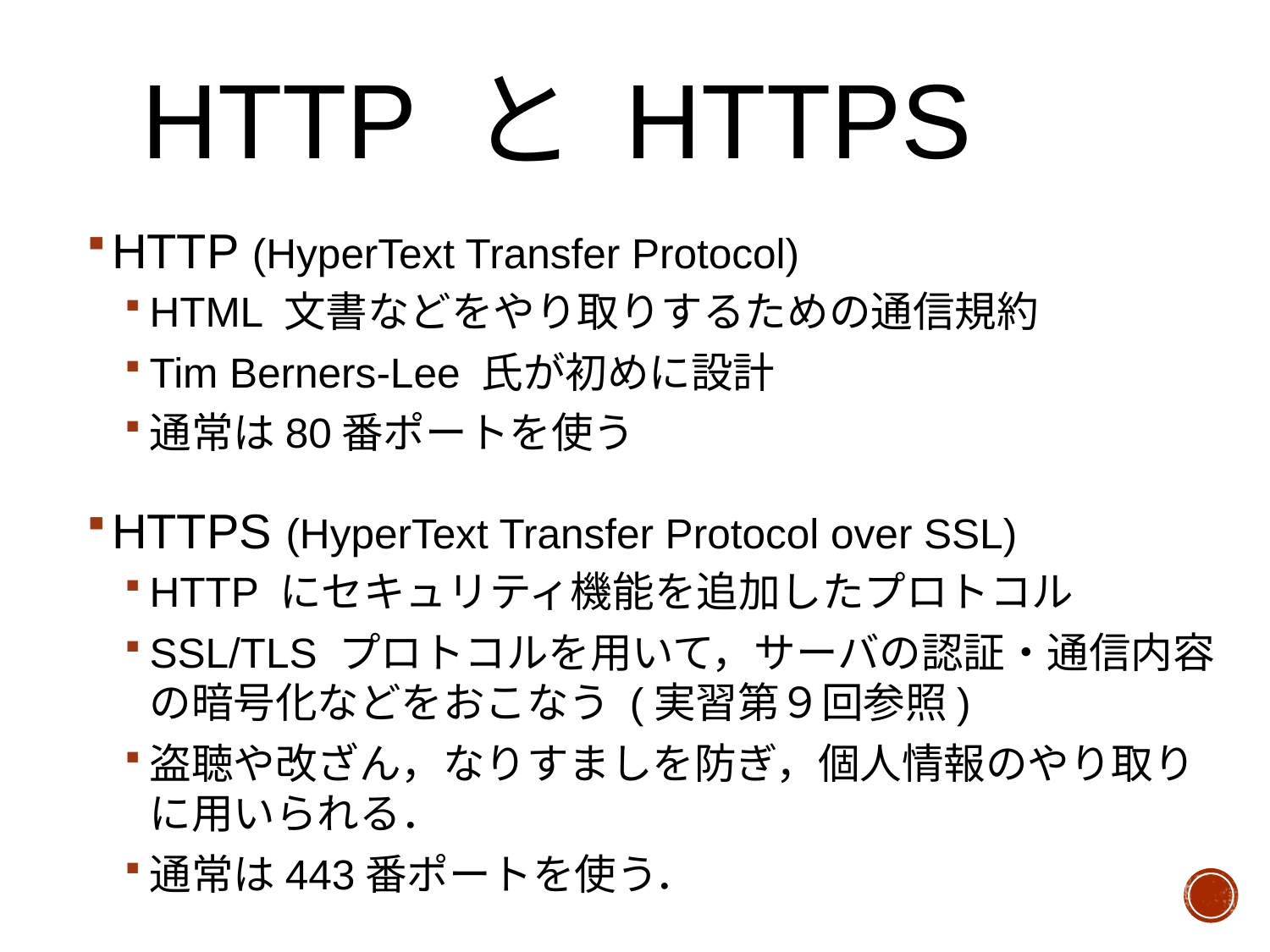

# http と https
HTTP (HyperText Transfer Protocol)
HTML 文書などをやり取りするための通信規約
Tim Berners-Lee 氏が初めに設計
通常は80番ポートを使う

HTTPS (HyperText Transfer Protocol over SSL)
HTTP にセキュリティ機能を追加したプロトコル
SSL/TLS プロトコルを用いて，サーバの認証・通信内容の暗号化などをおこなう (実習第９回参照)
盗聴や改ざん，なりすましを防ぎ，個人情報のやり取りに用いられる．
通常は443番ポートを使う．